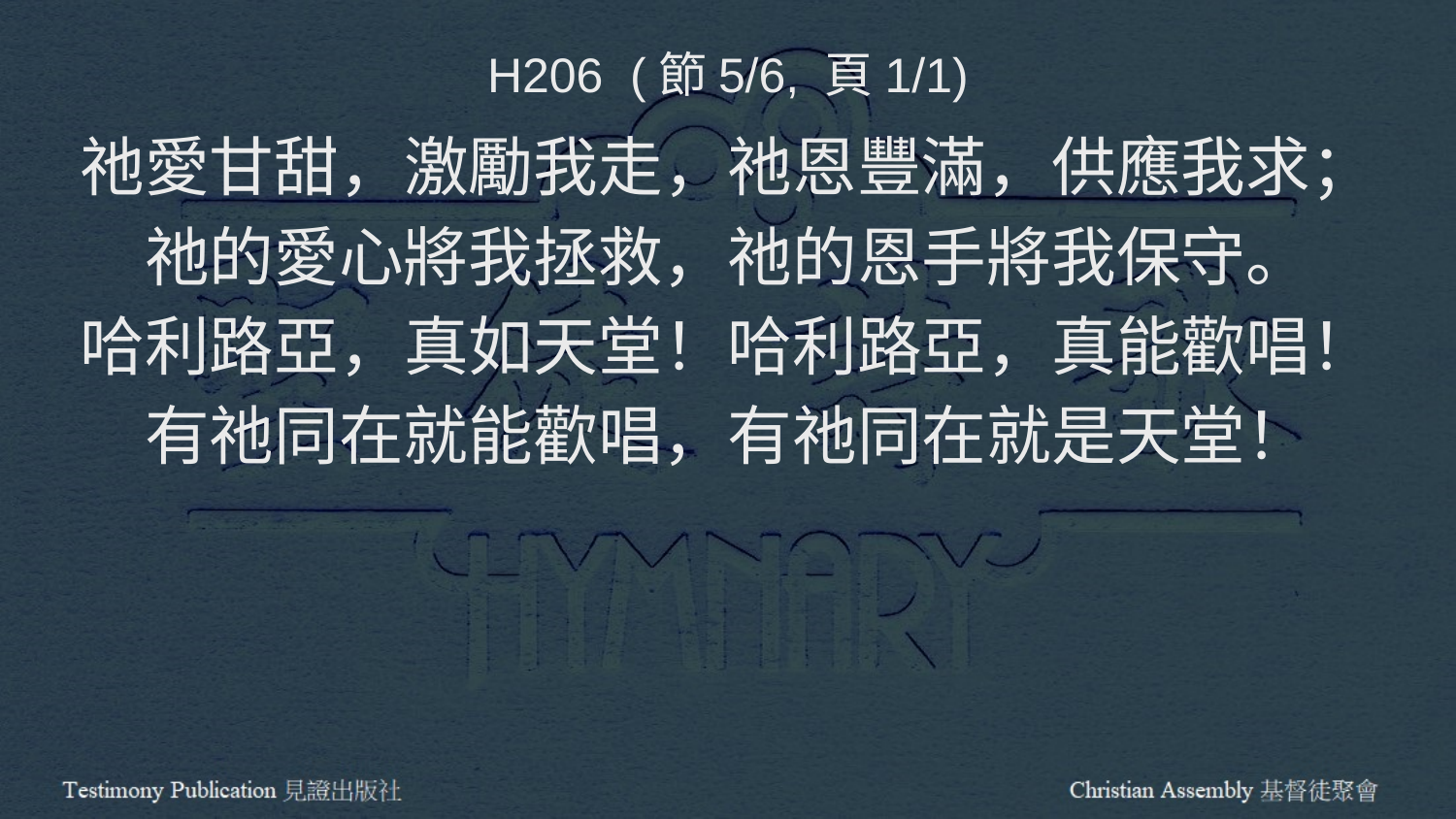

H206  (節5/6, 頁1/1)
祂愛甘甜，激勵我走，祂恩豐滿，供應我求；
祂的愛心將我拯救，祂的恩手將我保守。
哈利路亞，真如天堂！哈利路亞，真能歡唱！
有祂同在就能歡唱，有祂同在就是天堂！